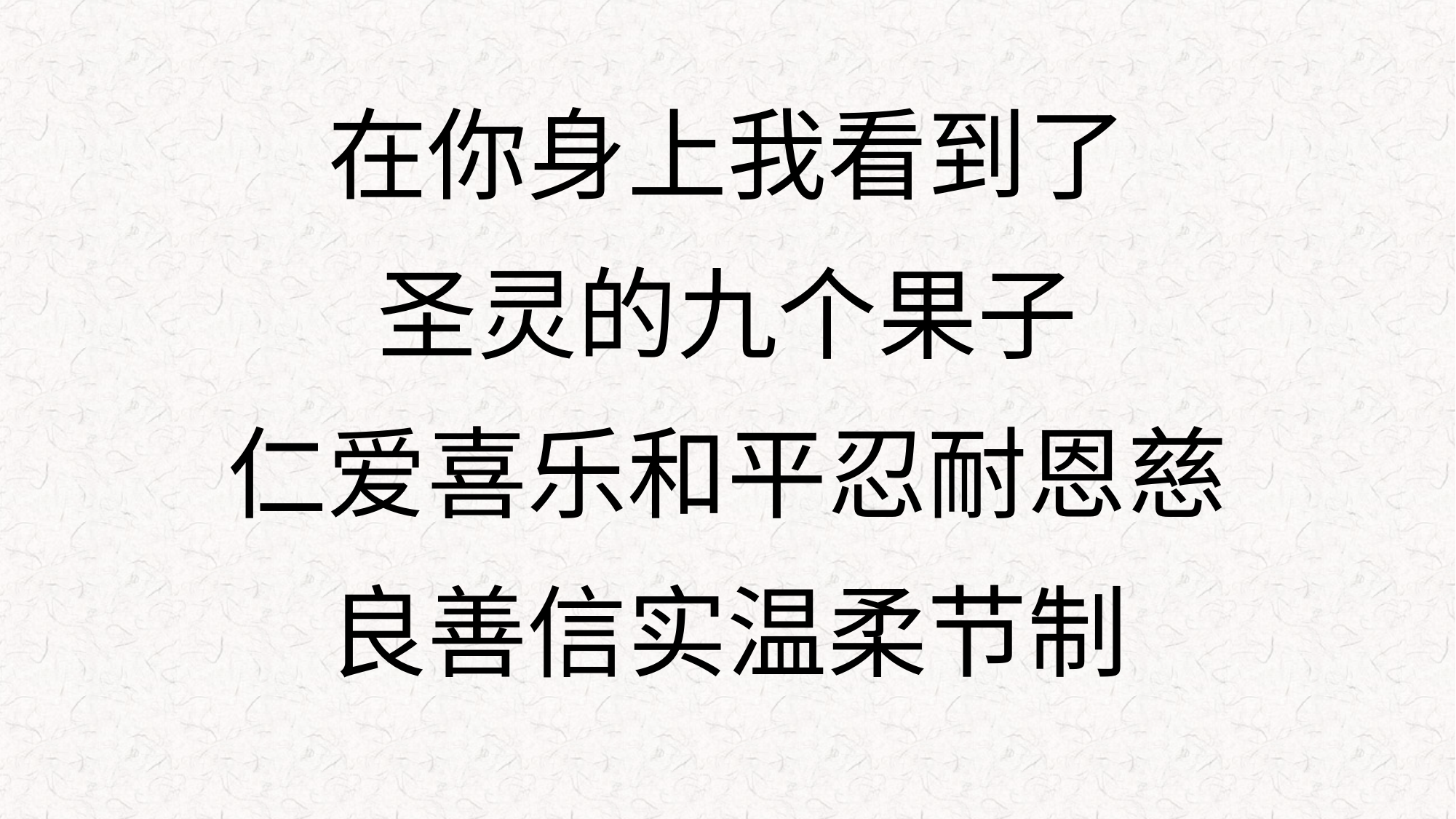

在你身上我看到了
圣灵的九个果子
仁爱喜乐和平忍耐恩慈
良善信实温柔节制